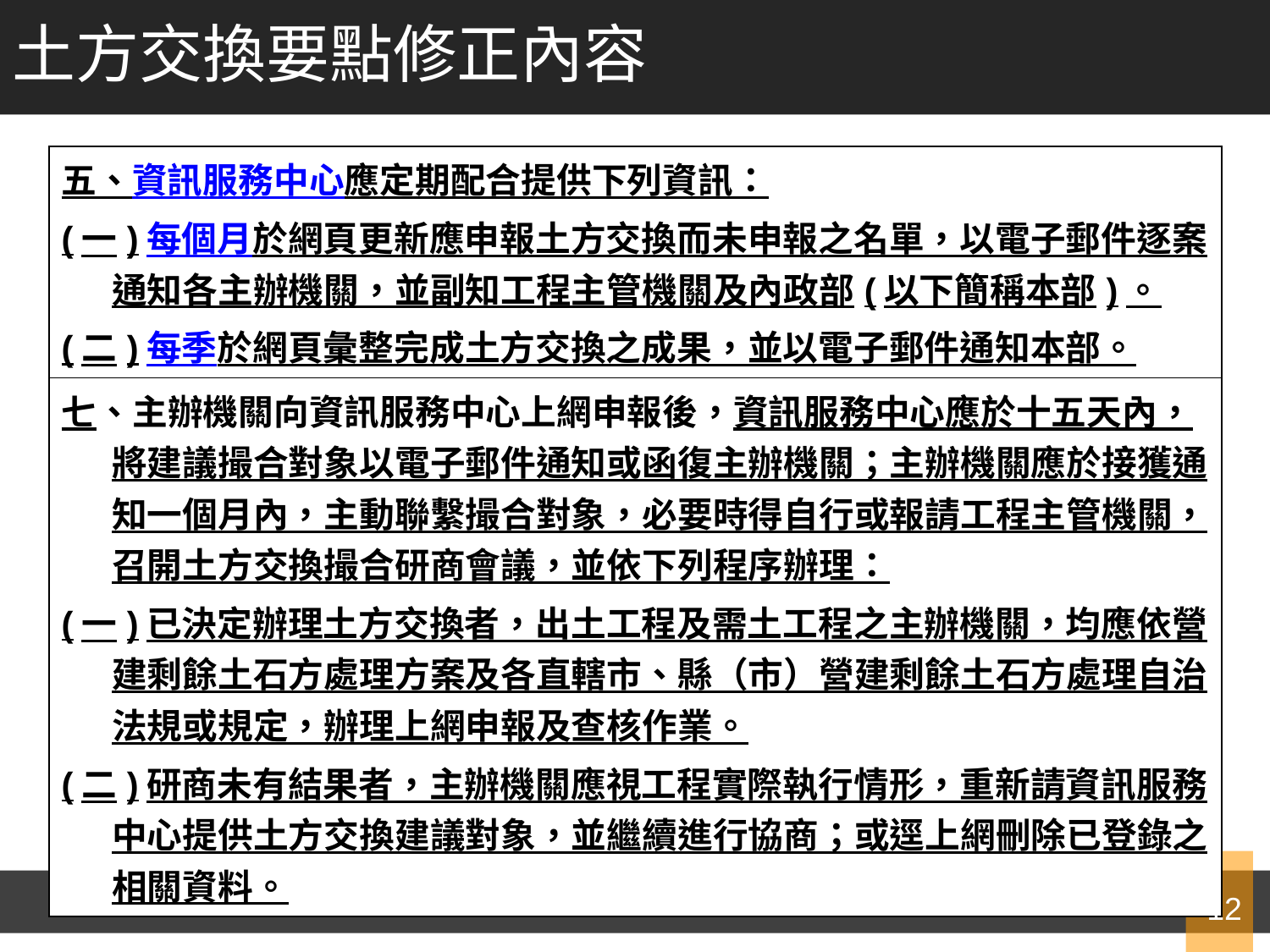

土方交換要點修正內容
| 五、資訊服務中心應定期配合提供下列資訊： (一)每個月於網頁更新應申報土方交換而未申報之名單，以電子郵件逐案通知各主辦機關，並副知工程主管機關及內政部(以下簡稱本部)。 (二)每季於網頁彙整完成土方交換之成果，並以電子郵件通知本部。 |
| --- |
| 七、主辦機關向資訊服務中心上網申報後，資訊服務中心應於十五天內，將建議撮合對象以電子郵件通知或函復主辦機關；主辦機關應於接獲通知一個月內，主動聯繫撮合對象，必要時得自行或報請工程主管機關，召開土方交換撮合研商會議，並依下列程序辦理： (一)已決定辦理土方交換者，出土工程及需土工程之主辦機關，均應依營建剩餘土石方處理方案及各直轄市、縣（市）營建剩餘土石方處理自治法規或規定，辦理上網申報及查核作業。 (二)研商未有結果者，主辦機關應視工程實際執行情形，重新請資訊服務中心提供土方交換建議對象，並繼續進行協商；或逕上網刪除已登錄之相關資料。 |
12